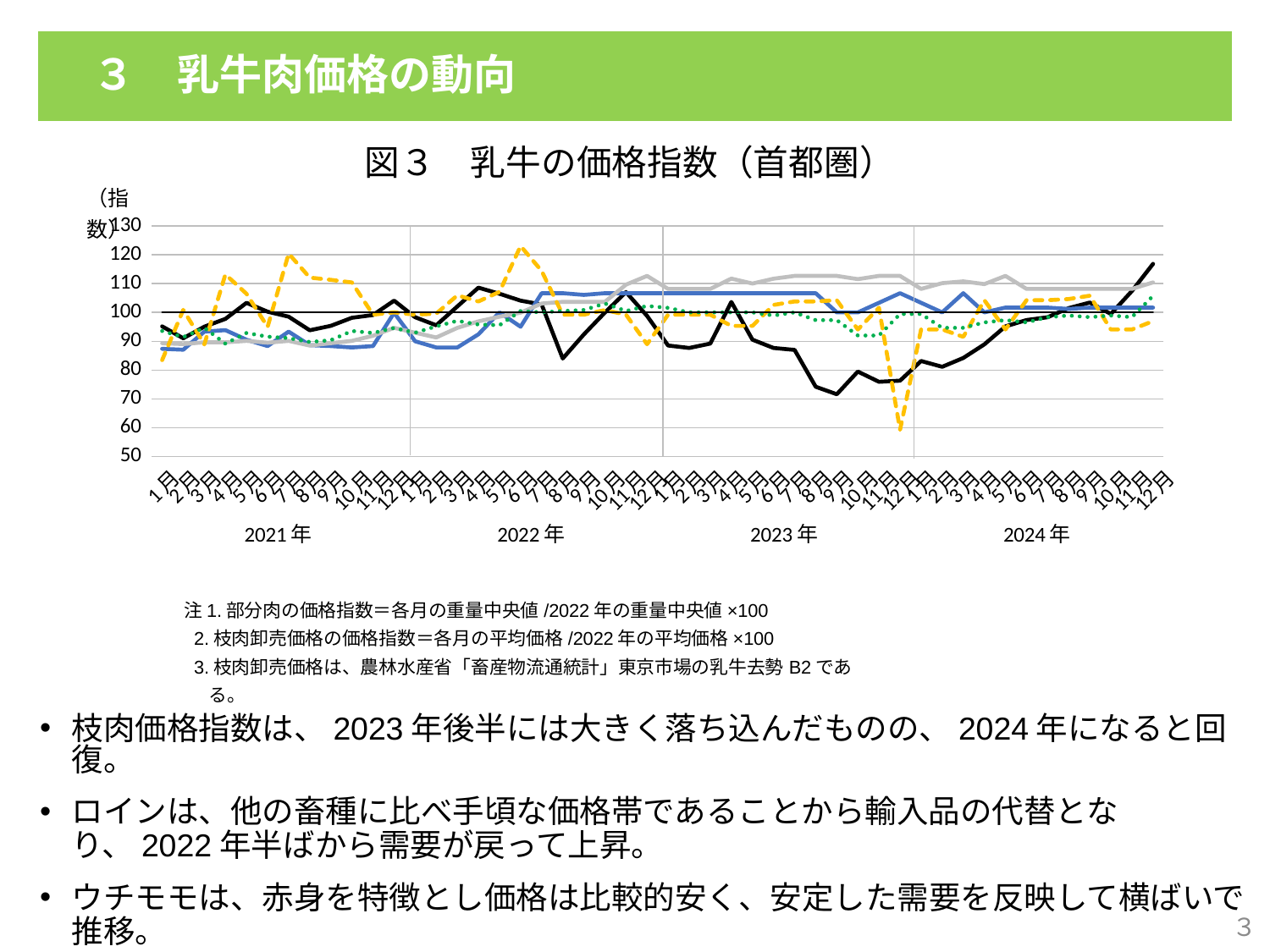

３　乳牛肉価格の動向
図３　乳牛の価格指数（首都圏）

### Chart

| Category | 枝肉卸売価格 | ロイン | ヒレ | トモバラ | ウチモモ |  |
|---|---|---|---|---|---|---|
| 1月 | 95.15122419587134 | 87.37654320987654 | 89.31775505946172 | 83.48371910553158 | 93.56435643564356 | 100.0 |
| 2月 | 91.02256361017763 | 87.0679012345679 | 89.00479866471939 | 100.86308356218125 | 91.43564356435644 | 100.0 |
| 3月 | 95.05520883341335 | 93.33333333333333 | 89.65157521385353 | 88.89760690466849 | 94.65346534653466 | 100.0 |
| 4月 | 97.74363898223716 | 93.85802469135803 | 89.60984769455456 | 113.18163985876815 | 89.15841584158416 | 100.0 |
| 5月 | 103.31253000480076 | 90.5246913580247 | 90.13144168579178 | 106.47312671635936 | 92.87128712871286 | 100.0 |
| 6月 | 100.24003840614499 | 88.33333333333333 | 89.48466513665763 | 94.97842291094547 | 91.58415841584159 | 100.0 |
| 7月 | 98.51176188190111 | 93.33333333333333 | 90.13144168579178 | 120.40015692428403 | 91.08910891089108 | 100.0 |
| 8月 | 93.80700912145943 | 88.64197530864197 | 88.50406843313165 | 112.08316987053746 | 89.75247524752476 | 100.0 |
| 9月 | 95.34325492078733 | 88.33333333333333 | 89.3386188191112 | 111.29854845037269 | 90.34653465346534 | 100.0 |
| 10月 | 98.12770043206913 | 87.8395061728395 | 90.13144168579178 | 110.39623381718322 | 93.56435643564356 | 100.0 |
| 11月 | 99.08785405664906 | 88.33333333333333 | 91.90486125599833 | 99.21537857983523 | 92.87128712871286 | 100.0 |
| 12月 | 104.08065290446471 | 99.84567901234568 | 94.65887752973086 | 100.0 | 94.60396039603961 | 100.0 |
| 1月 | 98.31973115698511 | 90.0 | 92.94804923847278 | 99.21537857983523 | 92.97029702970298 | 100.0 |
| 2月 | 95.53528564570331 | 87.8395061728395 | 91.29981222616316 | 99.56845821890937 | 95.14851485148515 | 100.0 |
| 3月 | 102.06433029284686 | 87.8395061728395 | 94.63801377008137 | 105.92389172224402 | 97.07920792079207 | 100.0 |
| 4月 | 108.5933749399904 | 92.4074074074074 | 96.89129981222617 | 103.80541388779913 | 95.79207920792079 | 100.0 |
| 5月 | 106.48103696591454 | 100.0 | 98.51867306488629 | 107.1400549234994 | 95.54455445544555 | 100.0 |
| 6月 | 104.08065290446471 | 95.03086419753086 | 99.89568120175255 | 123.02863868183601 | 100.4950495049505 | 100.0 |
| 7月 | 102.73643783005281 | 106.66666666666667 | 103.06697266847486 | 114.39780306002353 | 100.0 | 100.0 |
| 8月 | 84.01344215074413 | 106.66666666666667 | 103.65115793866055 | 99.21537857983523 | 100.4950495049505 | 100.0 |
| 9月 | 92.36677868458953 | 106.08024691358025 | 103.65115793866055 | 99.21537857983523 | 100.84158415841584 | 100.0 |
| 10月 | 99.951992318771 | 106.66666666666667 | 103.65115793866055 | 100.82385249117301 | 103.06930693069307 | 100.0 |
| 11月 | 107.05712914066251 | 106.66666666666667 | 109.63905695806385 | 99.21537857983523 | 100.4950495049505 | 100.0 |
| 12月 | 98.79980796927508 | 106.66666666666667 | 112.66430210723972 | 88.97606904668497 | 102.22772277227723 | 100.0 |
| 1月 | 88.52616418626981 | 106.66666666666667 | 108.15773002295013 | 99.21537857983523 | 101.58415841584159 | 100.0 |
| 2月 | 87.66202592414787 | 106.66666666666667 | 108.15773002295013 | 99.21537857983523 | 100.0 | 100.0 |
| 3月 | 89.19827172347576 | 106.66666666666667 | 108.15773002295013 | 99.21537857983523 | 100.0 | 100.0 |
| 4月 | 103.60057609217475 | 106.66666666666667 | 111.72543292301273 | 95.33150255001962 | 100.0 | 100.0 |
| 5月 | 90.54248679788766 | 106.66666666666667 | 110.01460463175464 | 95.33150255001962 | 100.0 | 100.0 |
| 6月 | 87.66202592414787 | 106.66666666666667 | 111.70456916336323 | 102.58925068654375 | 98.91089108910892 | 100.0 |
| 7月 | 86.98991838694191 | 106.66666666666667 | 112.66430210723972 | 103.80541388779913 | 100.0 | 100.0 |
| 8月 | 74.21987518002881 | 106.66666666666667 | 112.66430210723972 | 103.80541388779913 | 97.32673267326733 | 100.0 |
| 9月 | 71.62746039366299 | 100.0 | 112.66430210723972 | 104.23695566888976 | 97.32673267326733 | 100.0 |
| 10月 | 79.50072011521843 | 100.0 | 111.53765908616732 | 94.07610827775598 | 91.98019801980197 | 100.0 |
| 11月 | 75.94815170427269 | 103.33333333333333 | 112.66430210723972 | 101.60847391133778 | 91.98019801980197 | 100.0 |
| 12月 | 76.33221315410465 | 106.66666666666667 | 112.66430210723972 | 59.31737936445665 | 99.45544554455445 | 100.0 |
| 1月 | 83.14930388862219 | 103.33333333333333 | 108.15773002295013 | 94.07610827775598 | 99.45544554455445 | 100.0 |
| 2月 | 81.13298127700432 | 100.0 | 110.16065094930106 | 94.07610827775598 | 94.65346534653466 | 100.0 |
| 3月 | 84.2054728756601 | 106.66666666666667 | 110.78656373878573 | 91.52608866222047 | 94.65346534653466 | 100.0 |
| 4月 | 88.91022563610177 | 100.0 | 109.82683079490924 | 104.23695566888976 | 96.53465346534654 | 100.0 |
| 5月 | 95.15122419587134 | 101.66666666666667 | 112.66430210723972 | 94.07610827775598 | 97.32673267326733 | 100.0 |
| 6月 | 97.35957753240518 | 101.66666666666667 | 108.15773002295013 | 104.23695566888976 | 96.53465346534654 | 100.0 |
| 7月 | 98.31973115698511 | 101.66666666666667 | 108.15773002295013 | 104.23695566888976 | 98.36633663366337 | 100.0 |
| 8月 | 101.48823811809889 | 101.20370370370371 | 108.15773002295013 | 104.62926637897215 | 98.91089108910892 | 100.0 |
| 9月 | 103.40854536725877 | 101.66666666666667 | 108.15773002295013 | 105.8061985092193 | 98.36633663366337 | 100.0 |
| 10月 | 99.47191550648104 | 101.66666666666667 | 108.15773002295013 | 94.07610827775598 | 98.91089108910892 | 100.0 |
| 11月 | 107.44119059049449 | 101.66666666666667 | 108.15773002295013 | 94.07610827775598 | 98.36633663366337 | 100.0 |
| 12月 | 116.85069611137781 | 101.66666666666667 | 110.41101606509493 | 96.97920753236563 | 105.74257425742574 | 100.0 |
注1.部分肉の価格指数＝各月の重量中央値/2022年の重量中央値×100
  2.枝肉卸売価格の価格指数＝各月の平均価格/2022年の平均価格×100
  3.枝肉卸売価格は、農林水産省「畜産物流通統計」東京市場の乳牛去勢B2である。
枝肉価格指数は、2023年後半には大きく落ち込んだものの、2024年になると回復。
ロインは、他の畜種に比べ手頃な価格帯であることから輸入品の代替となり、2022年半ばから需要が戻って上昇。
ウチモモは、赤身を特徴とし価格は比較的安く、安定した需要を反映して横ばいで推移。
３